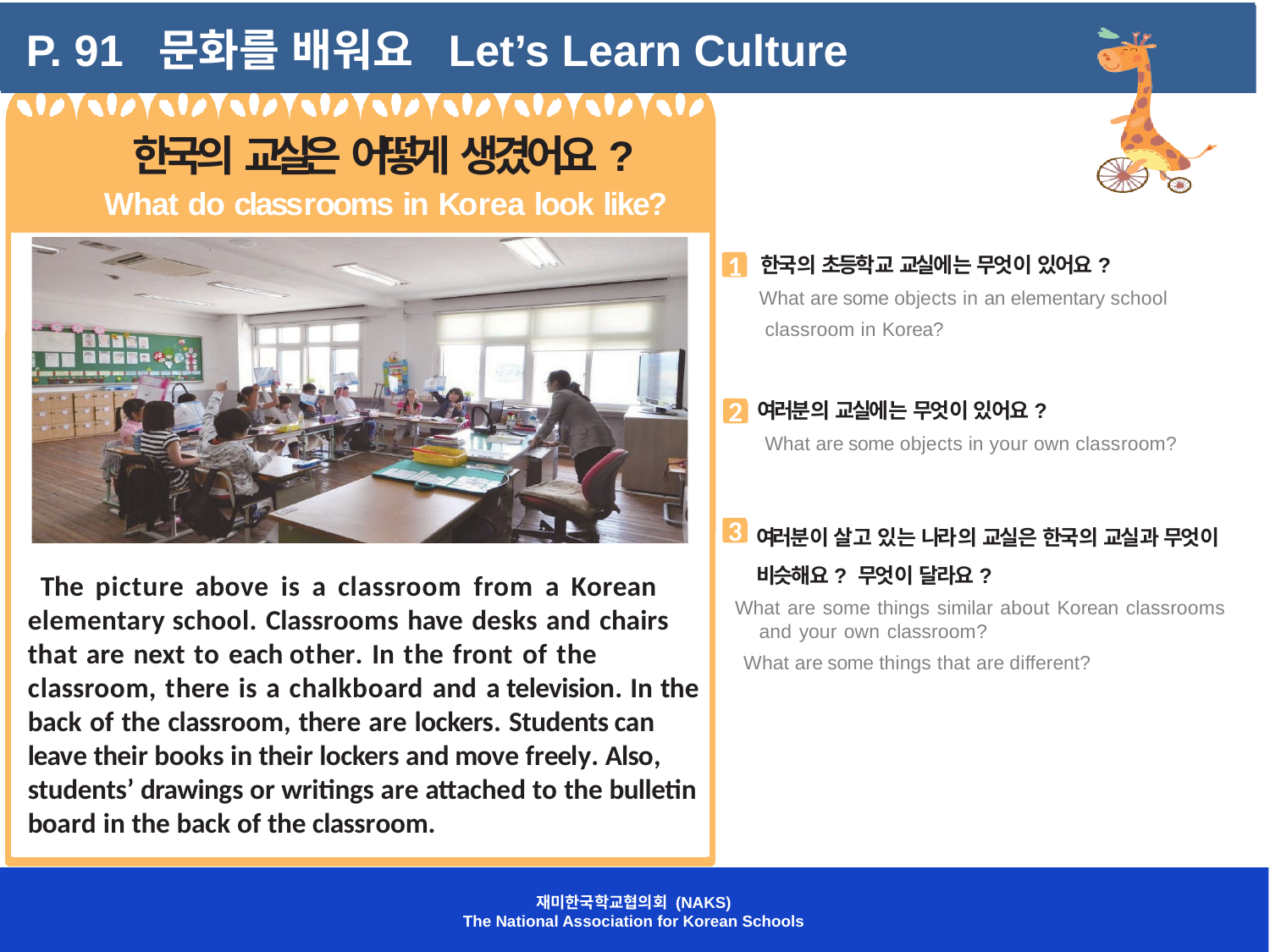

P. 91  문화를 배워요  Let’s Learn Culture

한국의 교실은 어떻게 생겼어요?
What do classrooms in Korea look like?

1
	한국의 초등학교 교실에는 무엇이 있어요?
What are some objects in an elementary school
 classroom in Korea?

      여러분의 교실에는 무엇이 있어요?
 What are some objects in your own classroom?

3	여러분이 살고 있는 나라의 교실은 한국의 교실과 무엇이 비슷해요? 무엇이 달라요?
 What are some things similar about Korean classrooms and your own classroom?
   What are some things that are different?

2
3
출처: 한국학중앙연구원
The  picture  above  is  a  classroom  from  a  Korean  elementary school. Classrooms have desks and chairs that are next to each other. In the front of the classroom, there is a chalkboard and a television. In the back of the classroom, there are lockers. Students can leave their books in their lockers and move freely. Also, students’ drawings or writings are attached to the bulletin board in the back of the classroom.